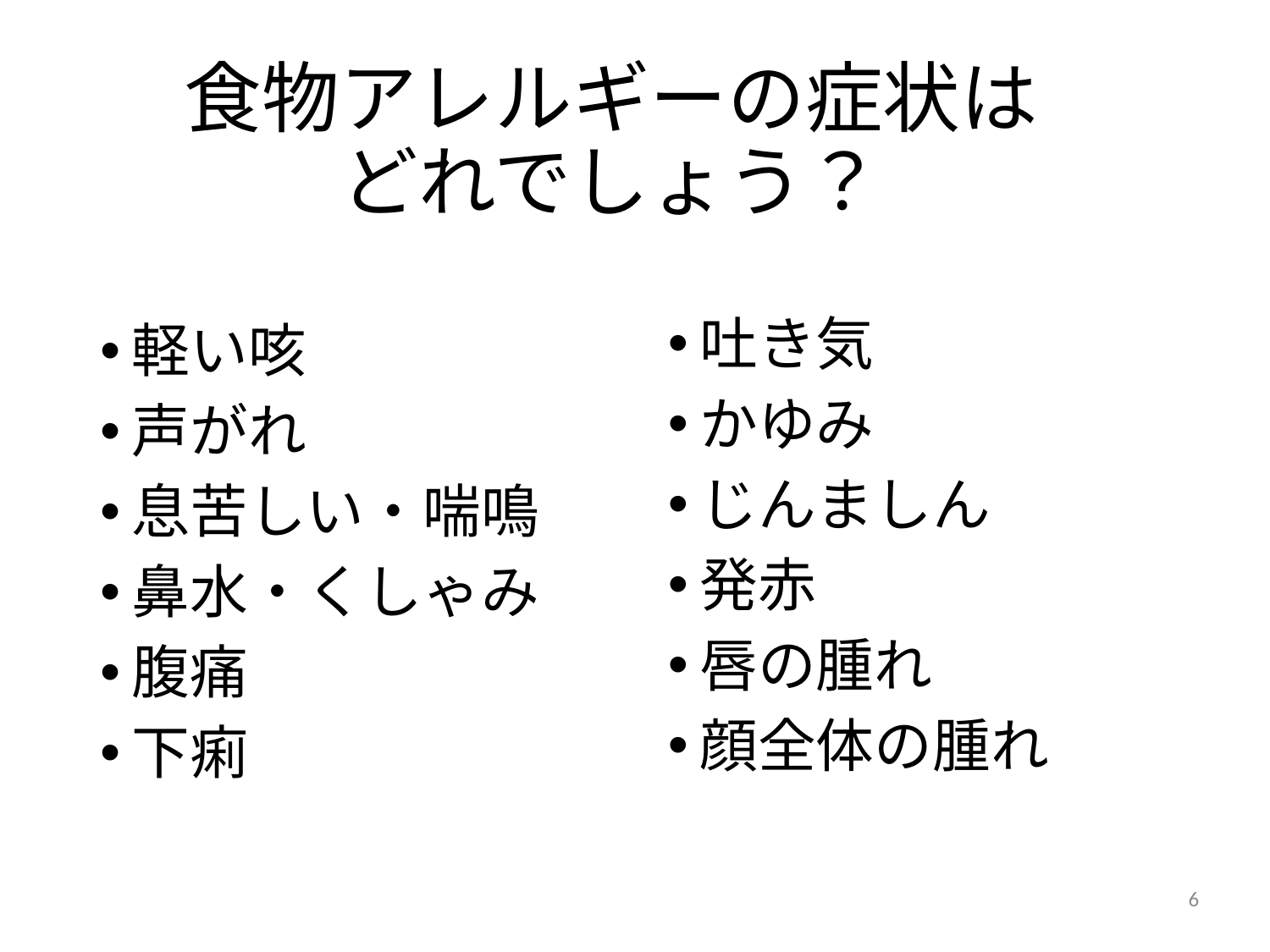

# 食物アレルギーの症状は どれでしょう？
吐き気
かゆみ
じんましん
発赤
唇の腫れ
顔全体の腫れ

軽い咳
声がれ
息苦しい・喘鳴
鼻水・くしゃみ
腹痛
下痢

6